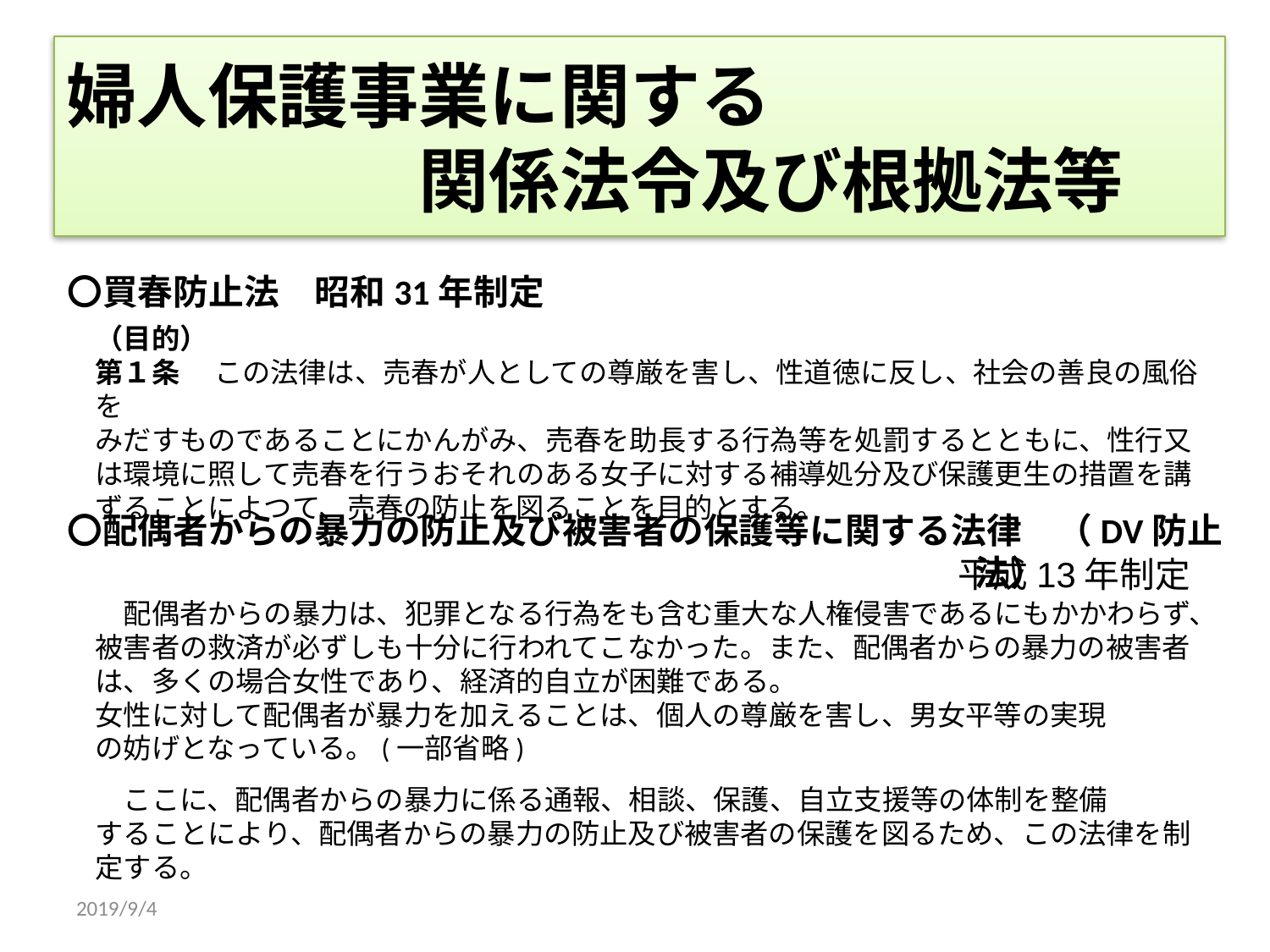

# 婦人保護事業に関する 　　　　　関係法令及び根拠法等
〇買春防止法　昭和31年制定
（目的）
第１条 　この法律は、売春が人としての尊厳を害し、性道徳に反し、社会の善良の風俗を
みだすものであることにかんがみ、売春を助長する行為等を処罰するとともに、性行又
は環境に照して売春を行うおそれのある女子に対する補導処分及び保護更生の措置を講
ずることによつて、売春の防止を図ることを目的とする。
〇配偶者からの暴力の防止及び被害者の保護等に関する法律　（DV防止法）
平成13年制定
　配偶者からの暴力は、犯罪となる行為をも含む重大な人権侵害であるにもかかわらず、被害者の救済が必ずしも十分に行われてこなかった。また、配偶者からの暴力の被害者は、多くの場合女性であり、経済的自立が困難である。
女性に対して配偶者が暴力を加えることは、個人の尊厳を害し、男女平等の実現
の妨げとなっている。(一部省略)
　ここに、配偶者からの暴力に係る通報、相談、保護、自立支援等の体制を整備
することにより、配偶者からの暴力の防止及び被害者の保護を図るため、この法律を制定する。
2019/9/4